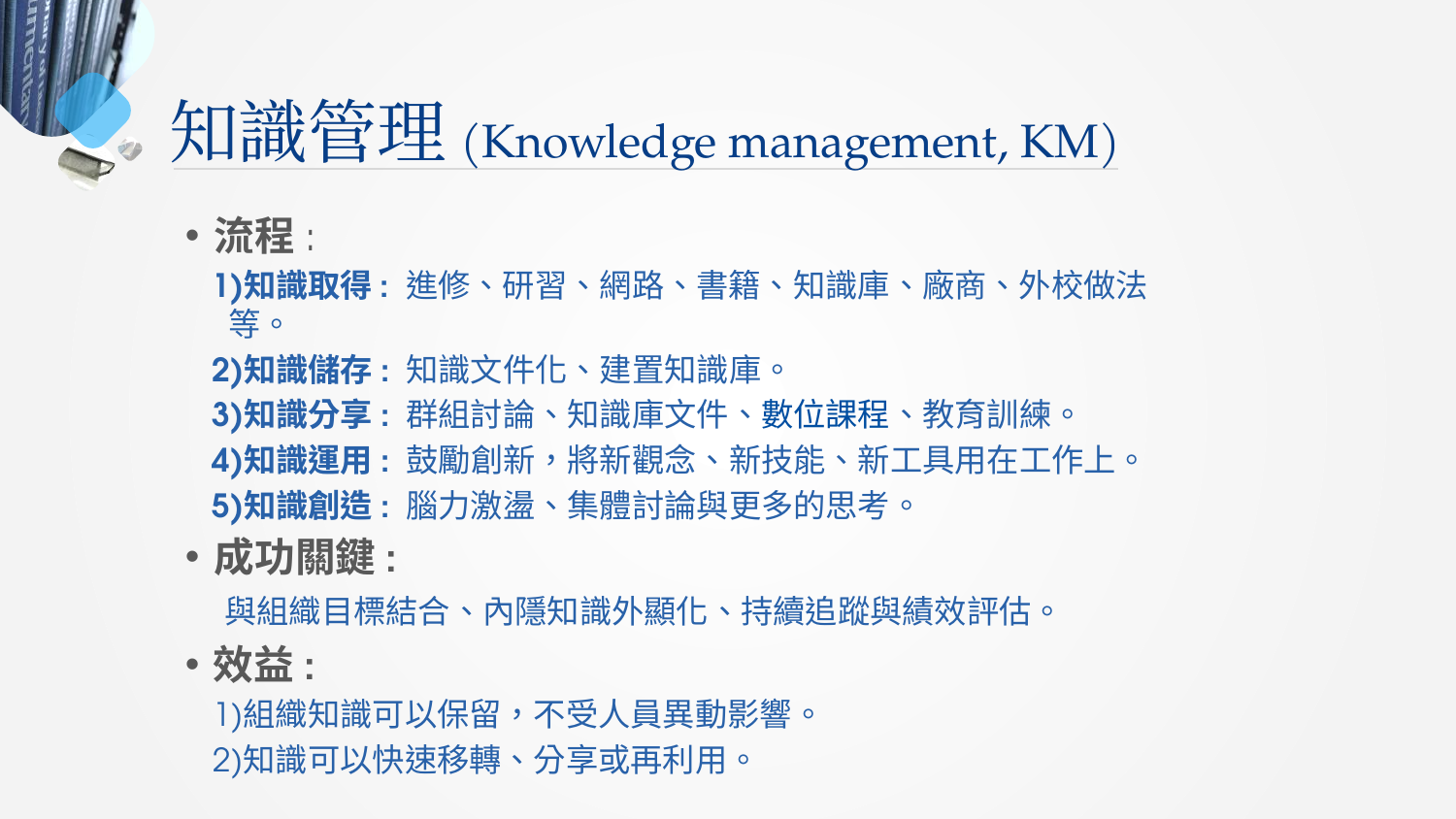

# 知識管理(Knowledge management, KM)
流程:
知識取得: 進修、研習、網路、書籍、知識庫、廠商、外校做法等。
知識儲存: 知識文件化、建置知識庫。
知識分享: 群組討論、知識庫文件、數位課程、教育訓練。
知識運用: 鼓勵創新，將新觀念、新技能、新工具用在工作上。
知識創造: 腦力激盪、集體討論與更多的思考。
成功關鍵:
   與組織目標結合、內隱知識外顯化、持續追蹤與績效評估。
效益:
組織知識可以保留，不受人員異動影響。
知識可以快速移轉、分享或再利用。